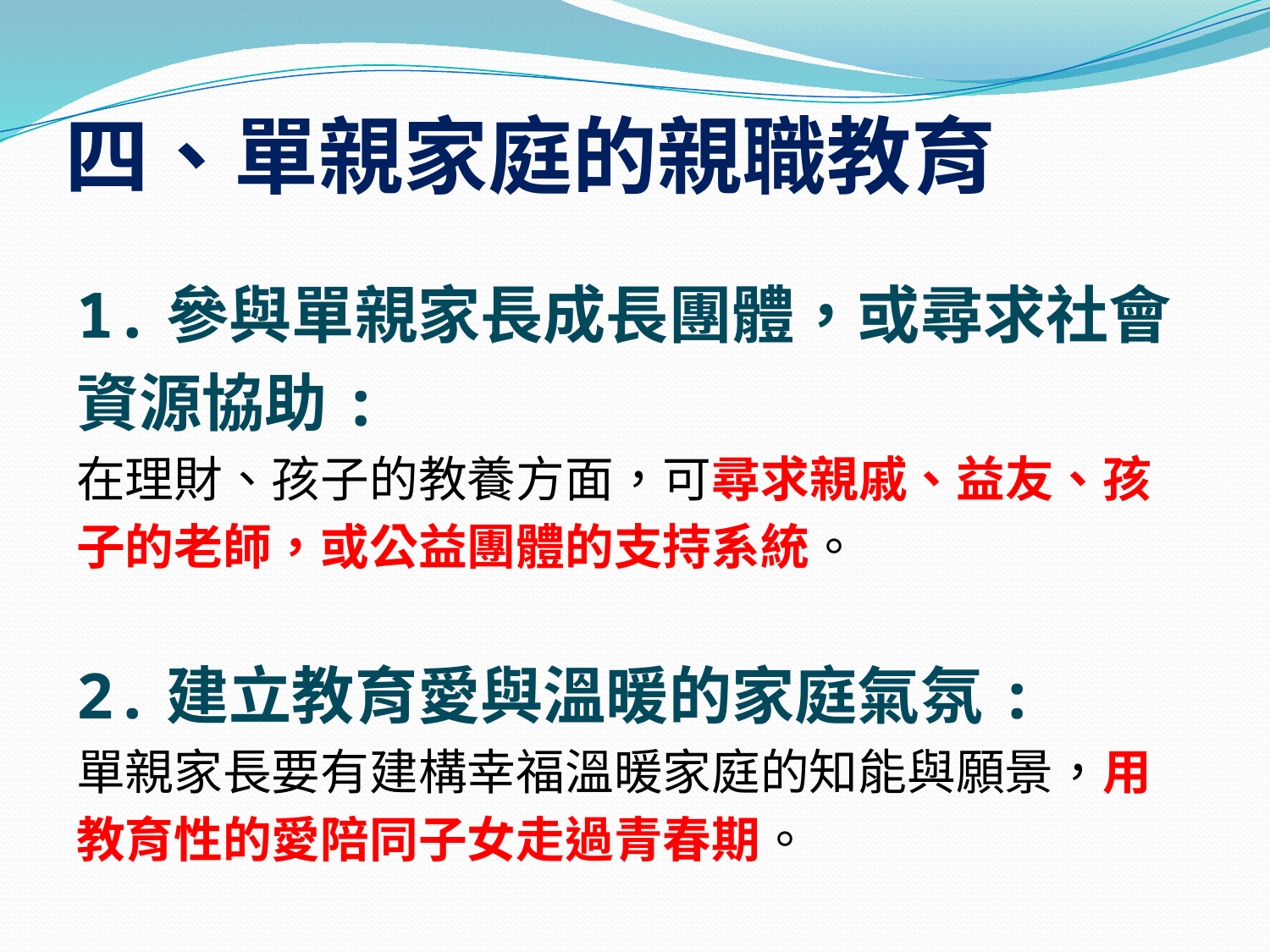

# 四、單親家庭的親職教育
1.參與單親家長成長團體，或尋求社會
資源協助:
在理財、孩子的教養方面，可尋求親戚、益友、孩
子的老師，或公益團體的支持系統。

2.建立教育愛與溫暖的家庭氣氛:
單親家長要有建構幸福溫暖家庭的知能與願景，用
教育性的愛陪同子女走過青春期。